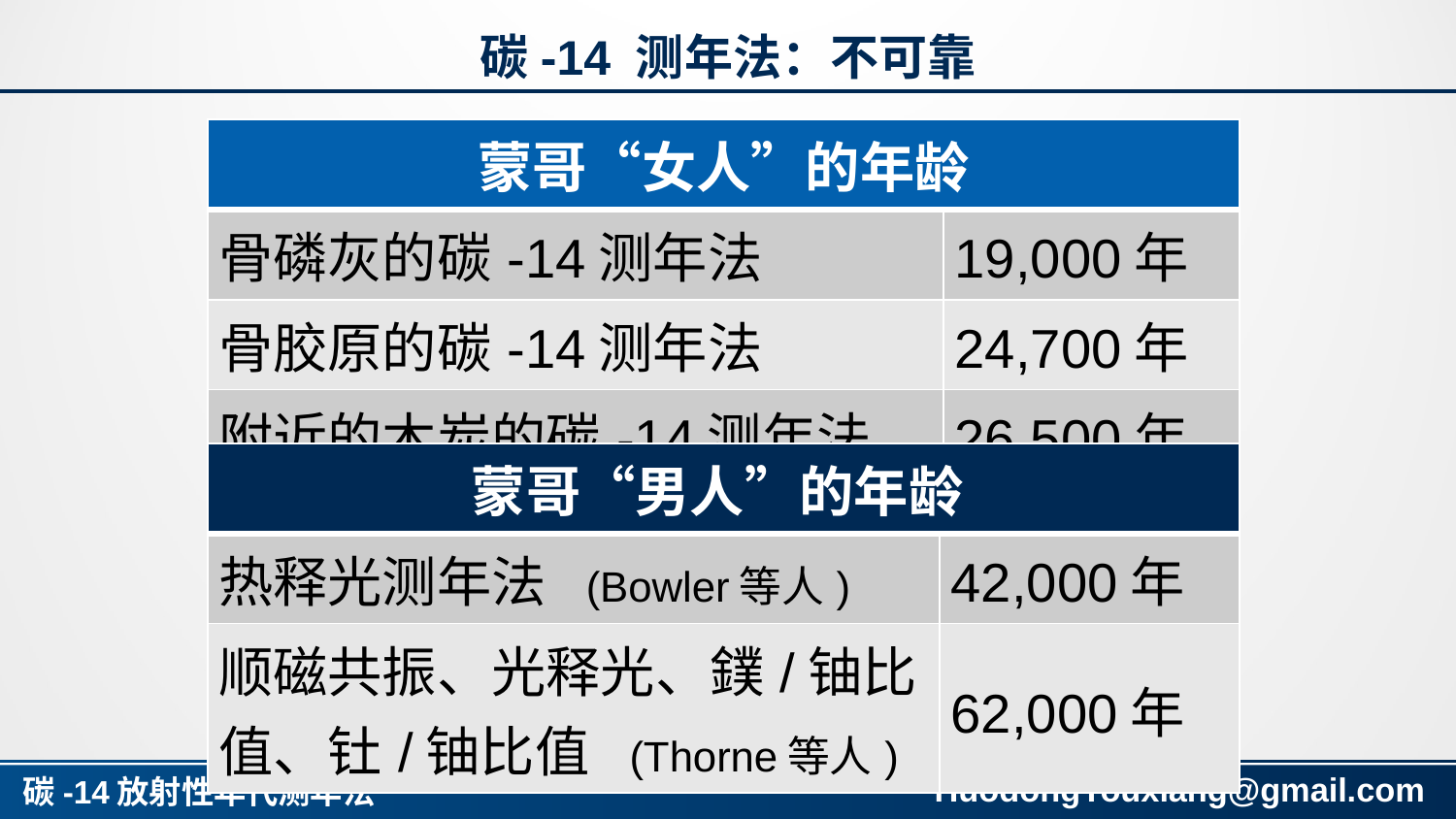

# 碳-14 测年法：不可靠

| 蒙哥“女人”的年龄 |  |
| --- | --- |
| 骨磷灰的碳-14测年法 | 19,000年 |
| 骨胶原的碳-14测年法 | 24,700年 |
| 附近的木炭的碳-14测年法 | 26,500年 |
| 蒙哥“男人”的年龄 |  |
| --- | --- |
| 热释光测年法 (Bowler等人) | 42,000年 |
| 顺磁共振、光释光、鏷/铀比值、钍/铀比值 (Thorne等人) | 62,000年 |